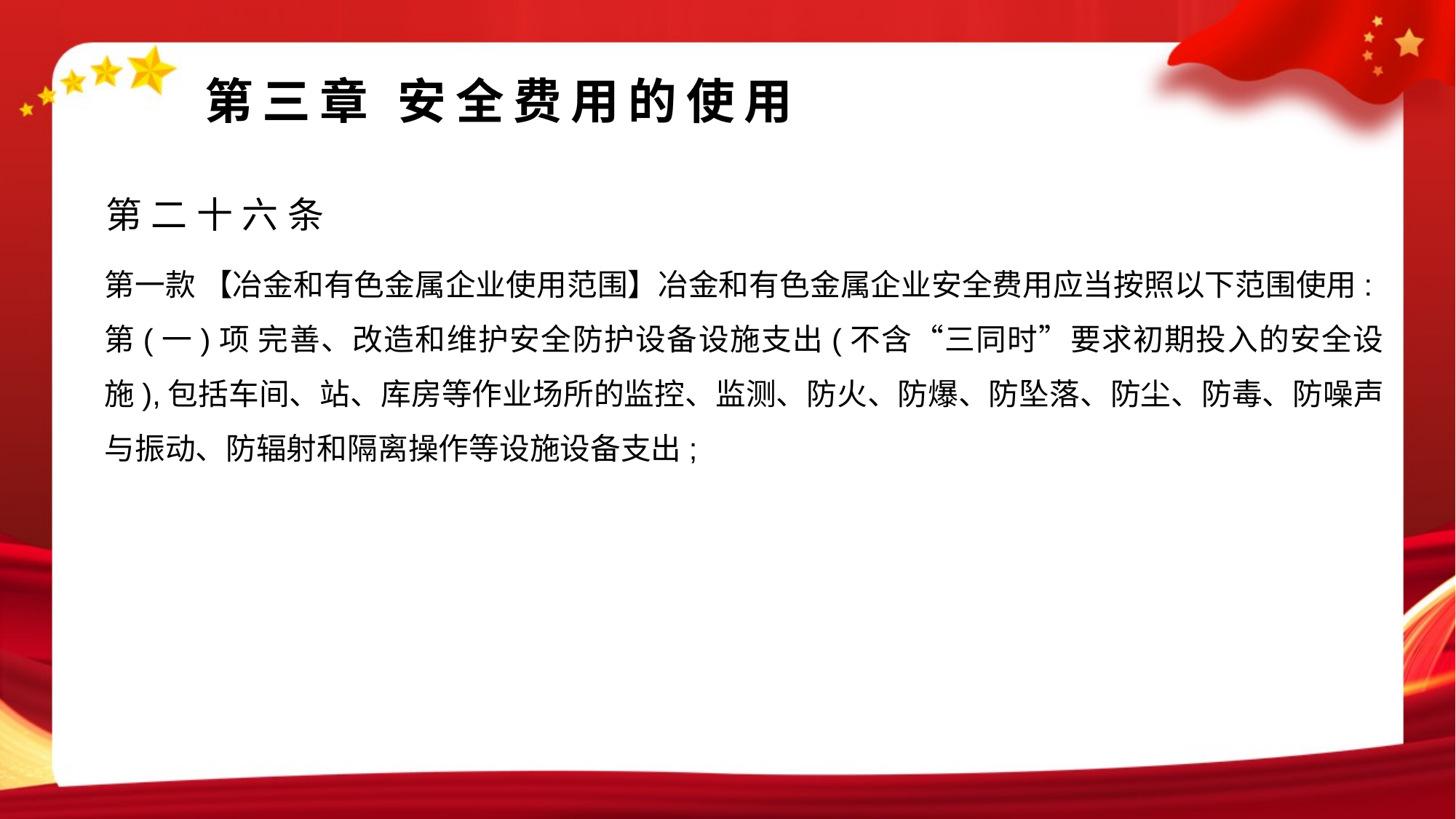

#
第三章 安全费用的使用
第二十六条
第一款 【冶金和有色金属企业使用范围】冶金和有色金属企业安全费用应当按照以下范围使用:
第(一)项 完善、改造和维护安全防护设备设施支出(不含“三同时”要求初期投入的安全设施),包括车间、站、库房等作业场所的监控、监测、防火、防爆、防坠落、防尘、防毒、防噪声与振动、防辐射和隔离操作等设施设备支出;